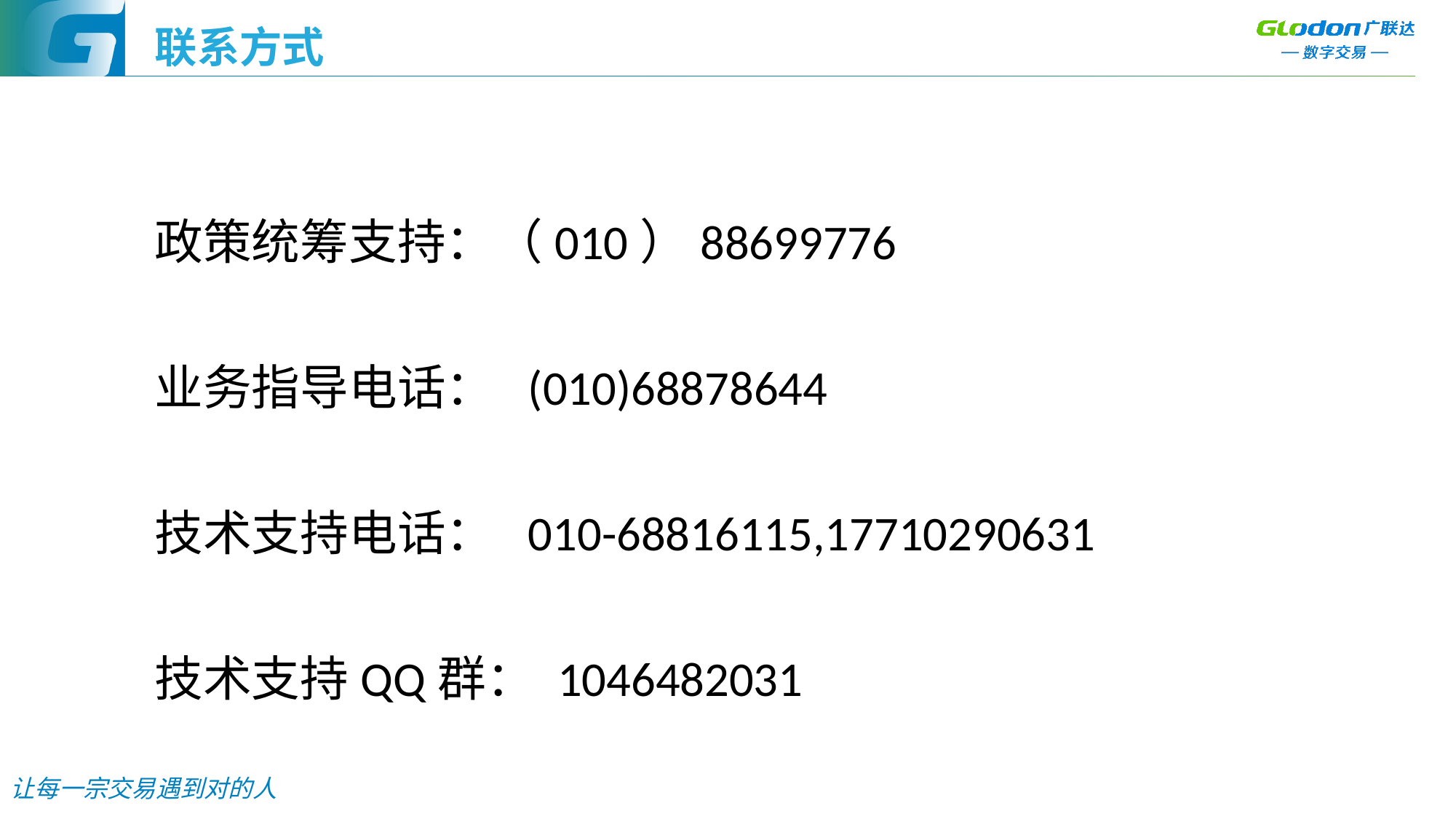

联系方式
政策统筹支持：（010）88699776
业务指导电话：  (010)68878644
技术支持电话：  010-68816115,17710290631
技术支持QQ群： 1046482031